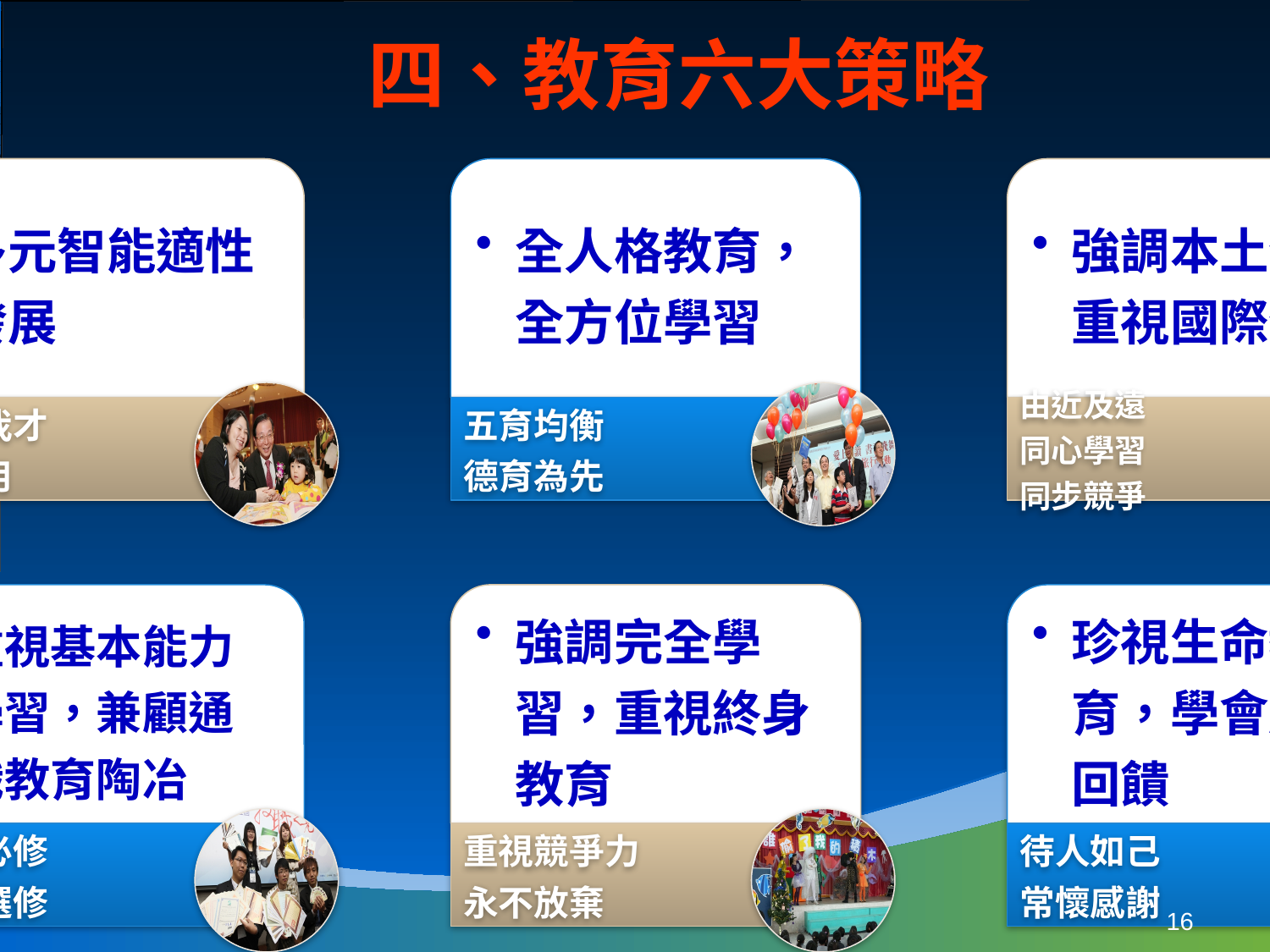

四、教育六大策略
五育均衡
德育為先
由近及遠
同心學習
同步競爭
重視競爭力
永不放棄
待人如己
常懷感謝
多元智能適性發展
重視基本能力學習，兼顧通識教育陶冶
16